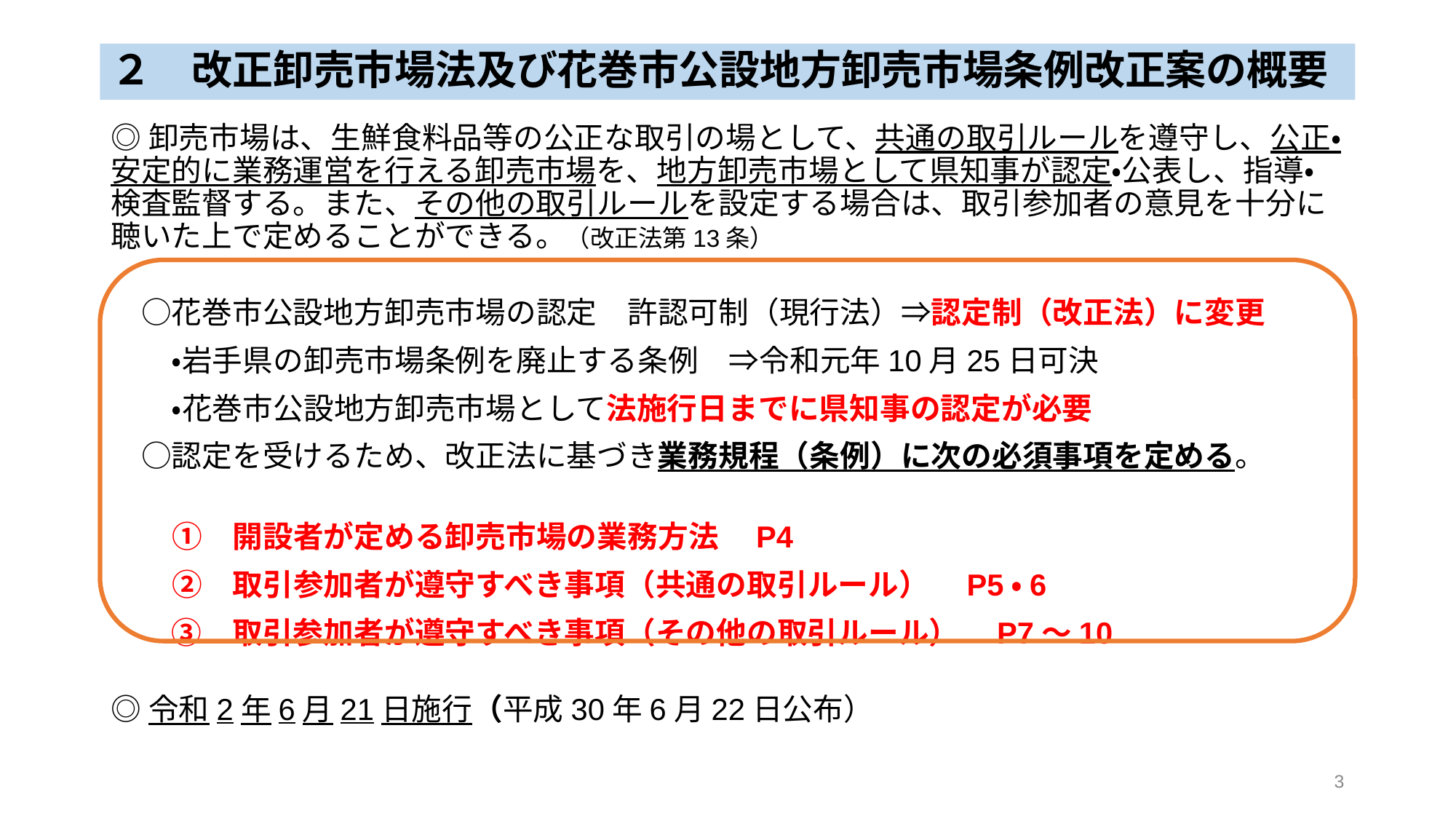

# ２　改正卸売市場法及び花巻市公設地方卸売市場条例改正案の概要
◎卸売市場は、生鮮食料品等の公正な取引の場として、共通の取引ルールを遵守し、公正・安定的に業務運営を行える卸売市場を、地方卸売市場として県知事が認定・公表し、指導・検査監督する。また、その他の取引ルールを設定する場合は、取引参加者の意見を十分に聴いた上で定めることができる。（改正法第13条）

　○花巻市公設地方卸売市場の認定　許認可制（現行法）⇒認定制（改正法）に変更
　　・岩手県の卸売市場条例を廃止する条例　⇒令和元年10月25日可決
　　・花巻市公設地方卸売市場として法施行日までに県知事の認定が必要
　○認定を受けるため、改正法に基づき業務規程（条例）に次の必須事項を定める。
　　①　開設者が定める卸売市場の業務方法　P4
　　②　取引参加者が遵守すべき事項（共通の取引ルール）　P5・6
　　③　取引参加者が遵守すべき事項（その他の取引ルール）　P7～10

◎令和2年6月21日施行（平成30年6月22日公布）

3